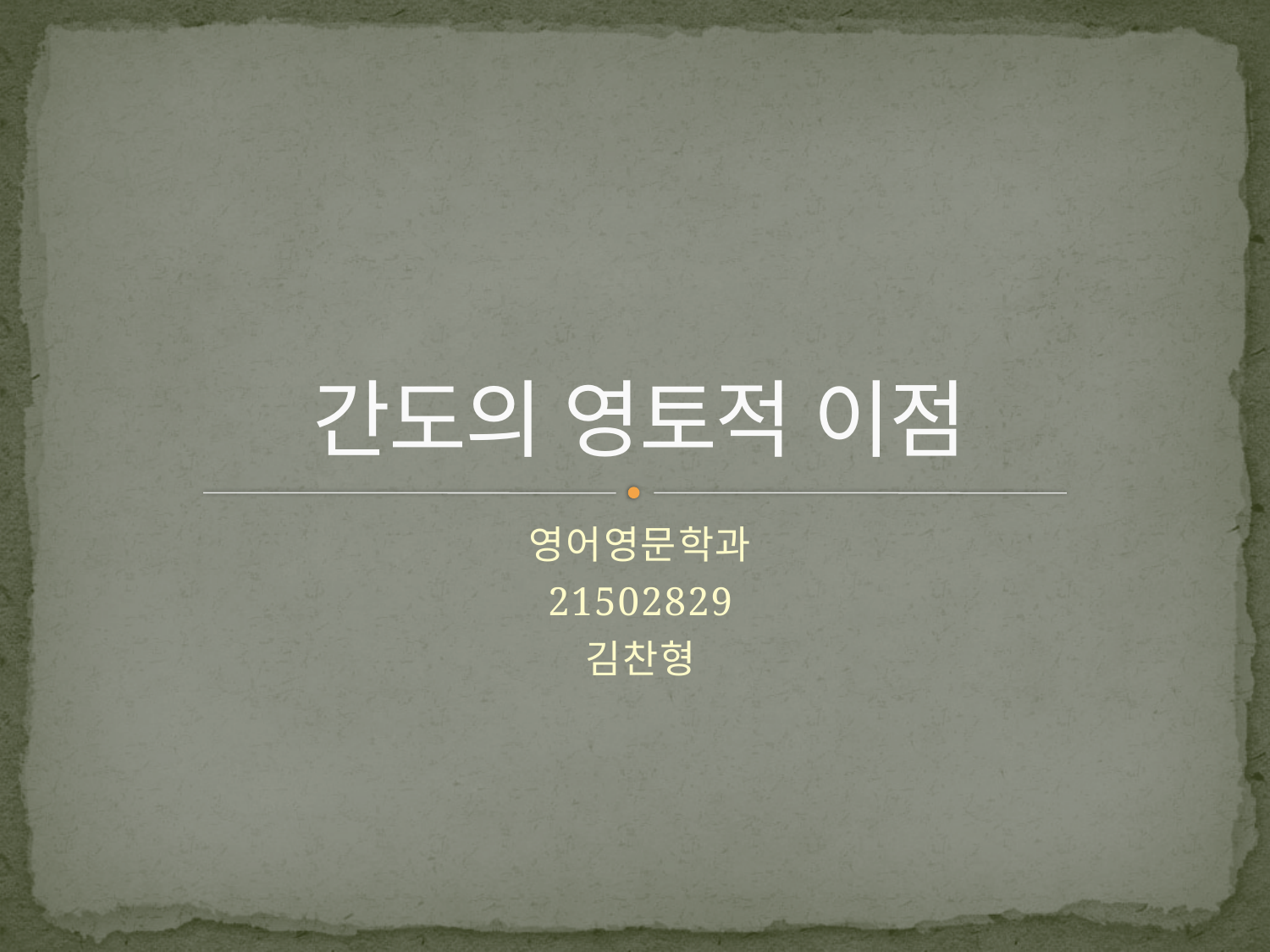

# 간도의 영토적 이점
영어영문학과
21502829
김찬형